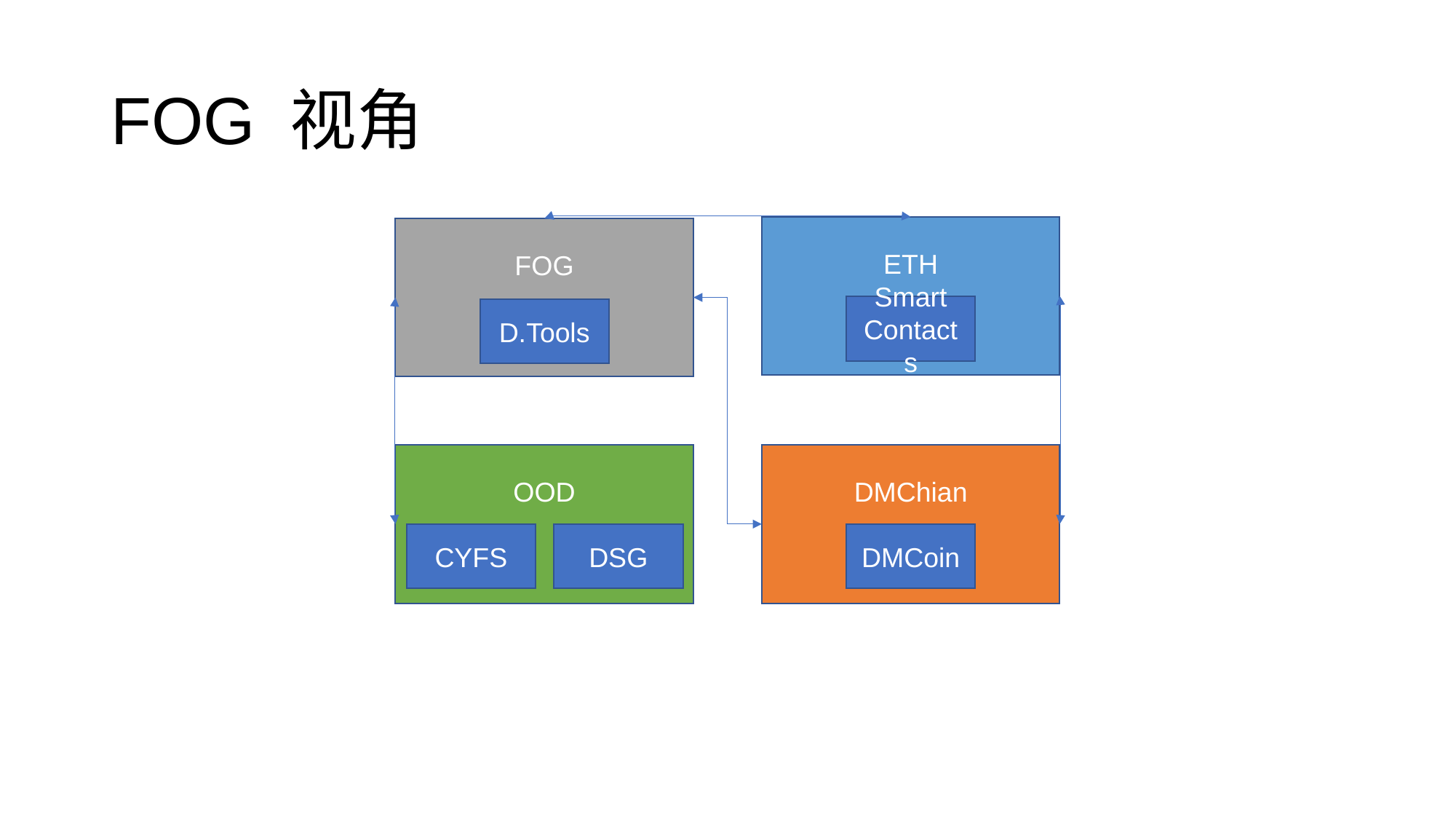

# FOG 视角
ETH

FOG

Smart Contacts
D.Tools
OOD

DMChian

CYFS
DSG
DMCoin